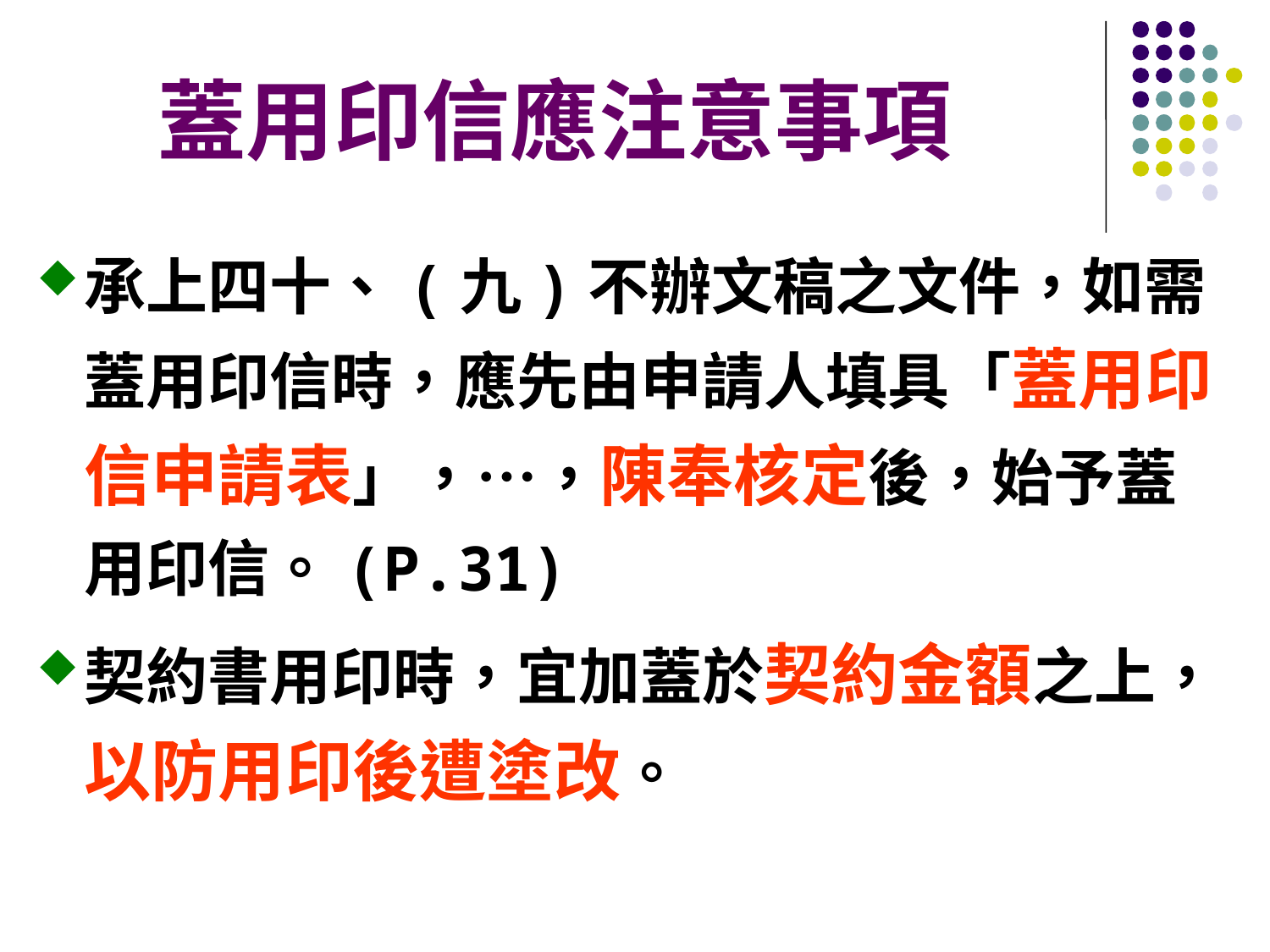

蓋用印信應注意事項
承上四十、(九)不辦文稿之文件，如需蓋用印信時，應先由申請人填具「蓋用印信申請表」，…，陳奉核定後，始予蓋用印信。(P.31)
契約書用印時，宜加蓋於契約金額之上，以防用印後遭塗改。